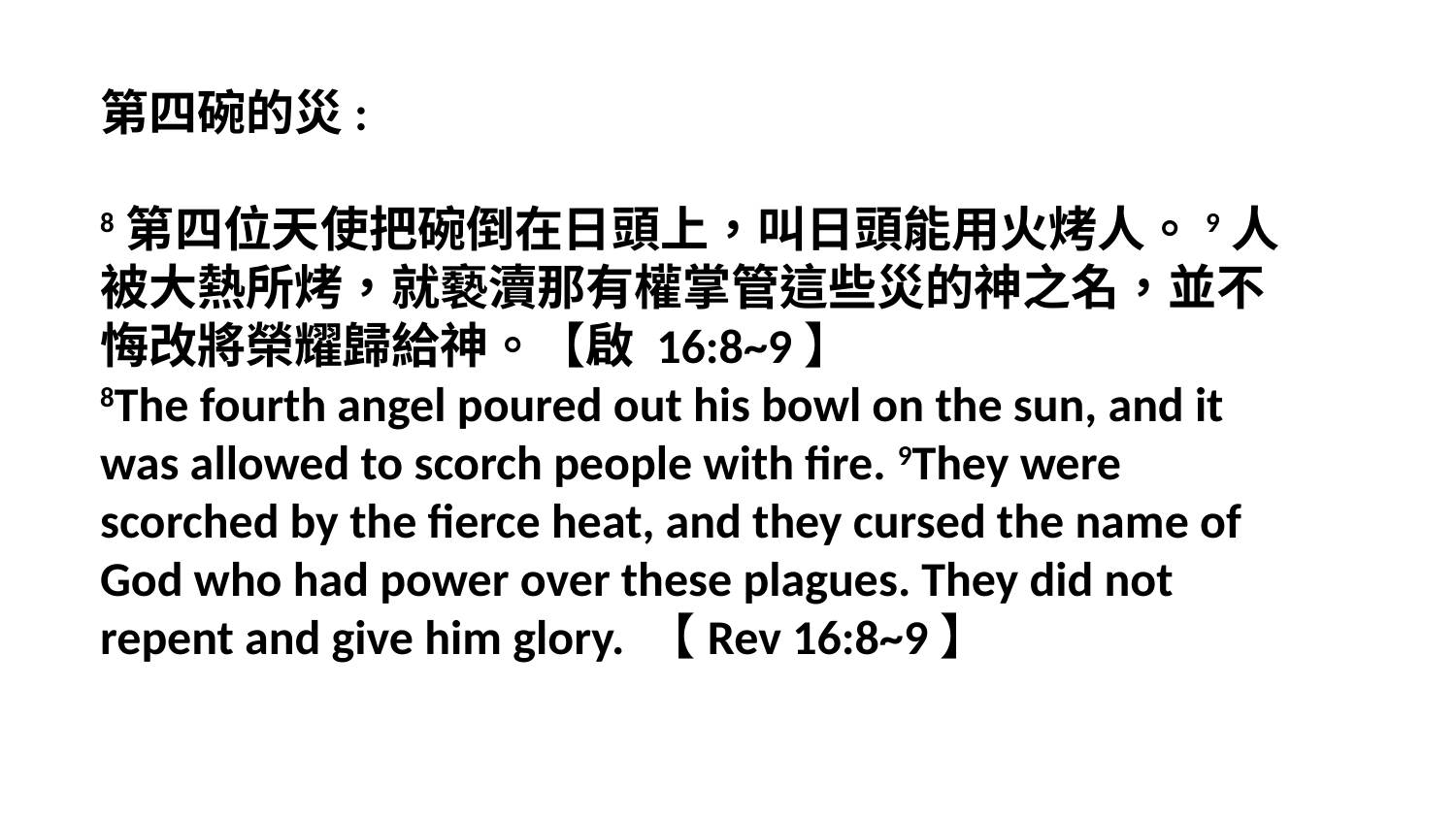

第四碗的災:
8第四位天使把碗倒在日頭上，叫日頭能用火烤人。9人被大熱所烤，就褻瀆那有權掌管這些災的神之名，並不悔改將榮耀歸給神。【啟 16:8~9】
8The fourth angel poured out his bowl on the sun, and it was allowed to scorch people with fire. 9They were scorched by the fierce heat, and they cursed the name of God who had power over these plagues. They did not repent and give him glory. 【Rev 16:8~9】